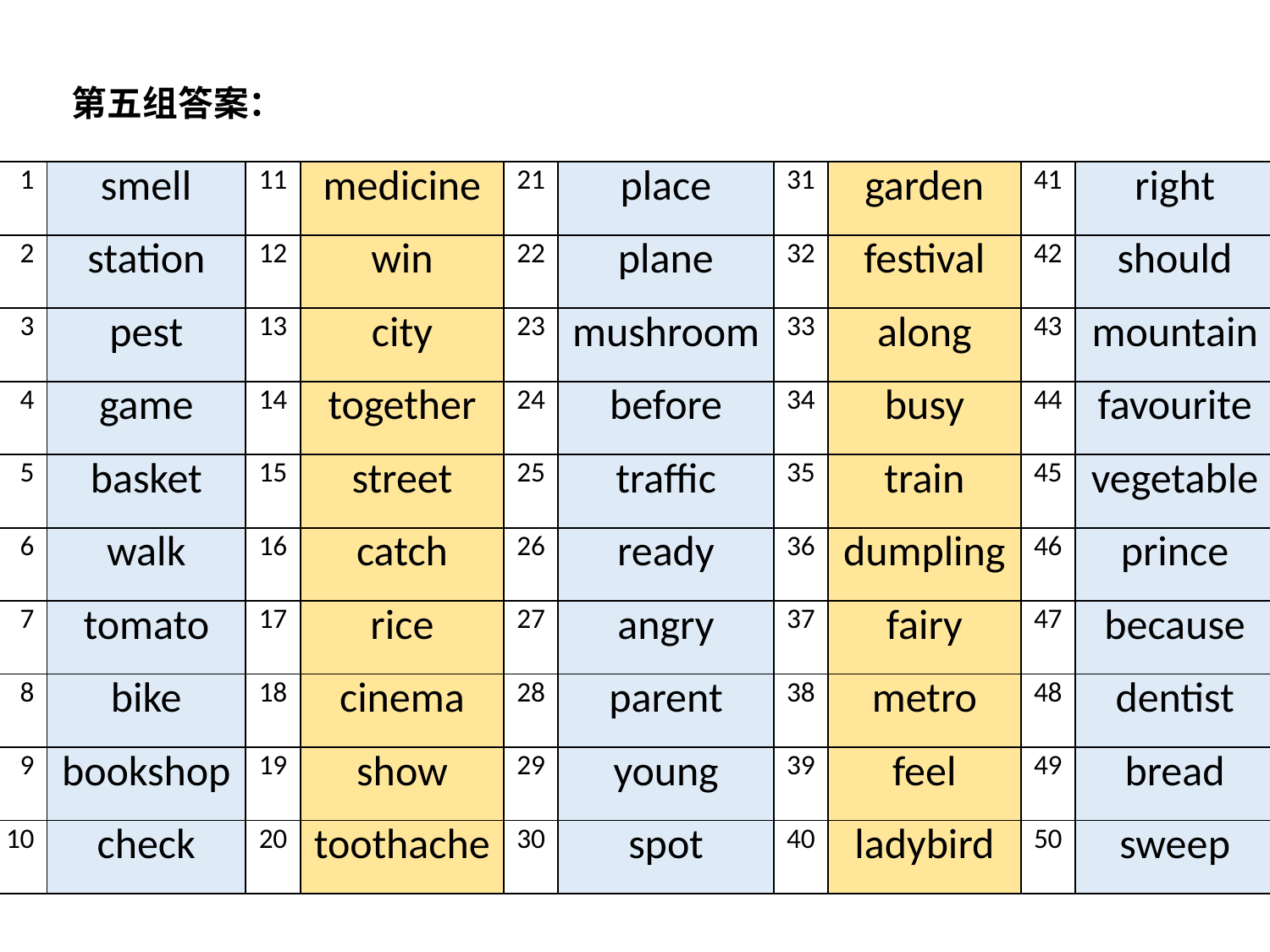

第五组答案：
| 1 | smell | 11 | medicine | 21 | place | 31 | garden | 41 | right |
| --- | --- | --- | --- | --- | --- | --- | --- | --- | --- |
| 2 | station | 12 | win | 22 | plane | 32 | festival | 42 | should |
| 3 | pest | 13 | city | 23 | mushroom | 33 | along | 43 | mountain |
| 4 | game | 14 | together | 24 | before | 34 | busy | 44 | favourite |
| 5 | basket | 15 | street | 25 | traffic | 35 | train | 45 | vegetable |
| 6 | walk | 16 | catch | 26 | ready | 36 | dumpling | 46 | prince |
| 7 | tomato | 17 | rice | 27 | angry | 37 | fairy | 47 | because |
| 8 | bike | 18 | cinema | 28 | parent | 38 | metro | 48 | dentist |
| 9 | bookshop | 19 | show | 29 | young | 39 | feel | 49 | bread |
| 10 | check | 20 | toothache | 30 | spot | 40 | ladybird | 50 | sweep |